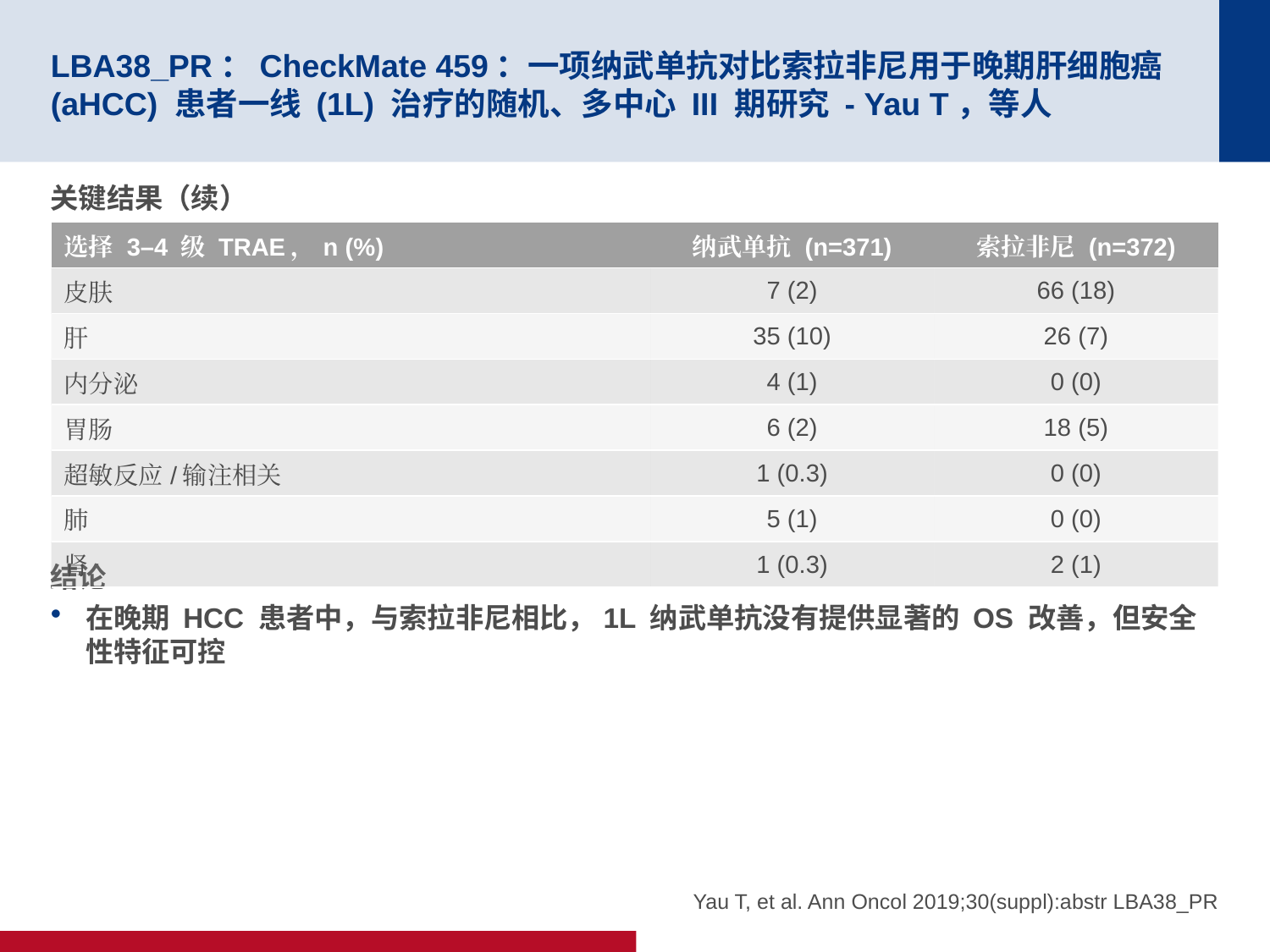

# LBA38_PR：CheckMate 459：一项纳武单抗对比索拉非尼用于晚期肝细胞癌 (aHCC) 患者一线 (1L) 治疗的随机、多中心 III 期研究 - Yau T，等人
关键结果（续）
结论
在晚期 HCC 患者中，与索拉非尼相比，1L 纳武单抗没有提供显著的 OS 改善，但安全性特征可控
| 选择 3–4 级 TRAE，n (%) | 纳武单抗 (n=371) | 索拉非尼 (n=372) |
| --- | --- | --- |
| 皮肤 | 7 (2) | 66 (18) |
| 肝 | 35 (10) | 26 (7) |
| 内分泌 | 4 (1) | 0 (0) |
| 胃肠 | 6 (2) | 18 (5) |
| 超敏反应/输注相关 | 1 (0.3) | 0 (0) |
| 肺 | 5 (1) | 0 (0) |
| 肾 | 1 (0.3) | 2 (1) |
Yau T, et al. Ann Oncol 2019;30(suppl):abstr LBA38_PR